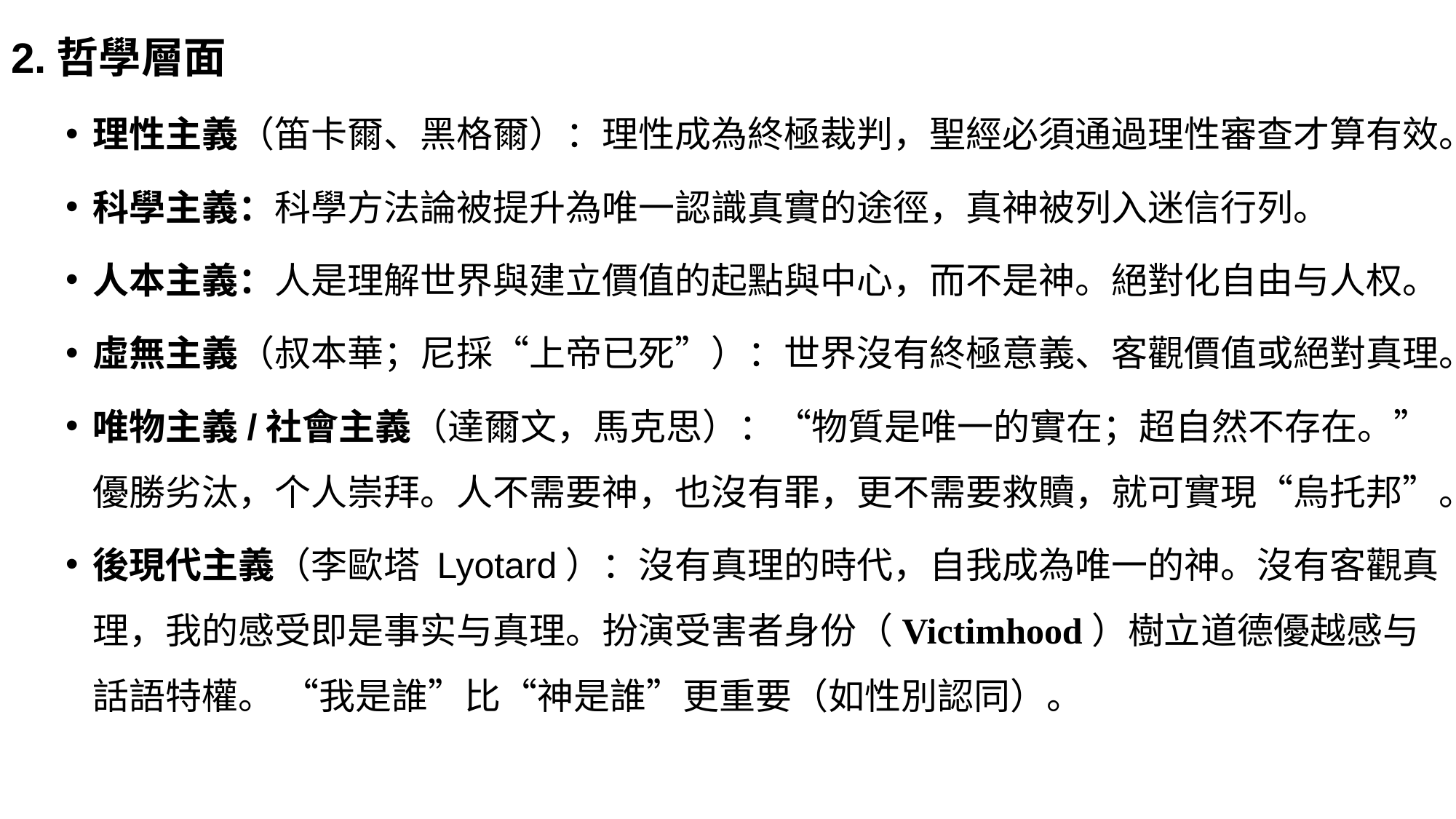

2.哲學層面
理性主義（笛卡爾、黑格爾）：理性成為終極裁判，聖經必須通過理性審查才算有效。
科學主義：科學方法論被提升為唯一認識真實的途徑，真神被列入迷信行列。
人本主義：人是理解世界與建立價值的起點與中心，而不是神。絕對化自由与人权。
虛無主義（叔本華；尼採“上帝已死”）：世界沒有終極意義、客觀價值或絕對真理。
唯物主義/社會主義（達爾文，馬克思）：“物質是唯一的實在；超自然不存在。”優勝劣汰，个人崇拜。人不需要神，也沒有罪，更不需要救贖，就可實現“烏托邦”。
後現代主義（李歐塔 Lyotard）：沒有真理的時代，自我成為唯一的神。沒有客觀真理，我的感受即是事实与真理。扮演受害者身份（Victimhood）樹立道德優越感与話語特權。 “我是誰”比“神是誰”更重要（如性別認同）。